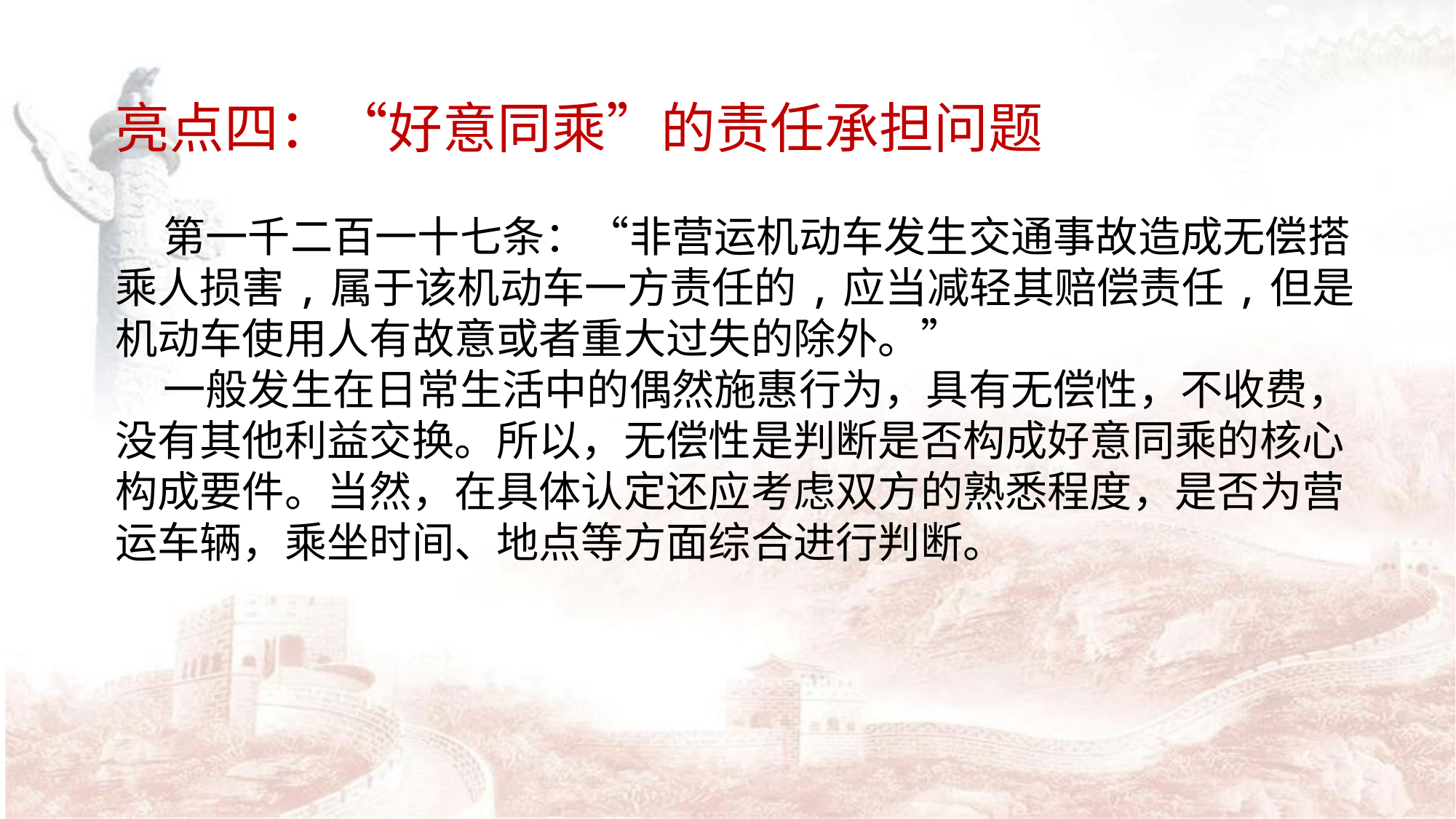

亮点四：“好意同乘”的责任承担问题

    第一千二百一十七条：“非营运机动车发生交通事故造成无偿搭乘人损害,属于该机动车一方责任的,应当减轻其赔偿责任,但是机动车使用人有故意或者重大过失的除外。”
    一般发生在日常生活中的偶然施惠行为，具有无偿性，不收费，没有其他利益交换。所以，无偿性是判断是否构成好意同乘的核心构成要件。当然，在具体认定还应考虑双方的熟悉程度，是否为营运车辆，乘坐时间、地点等方面综合进行判断。